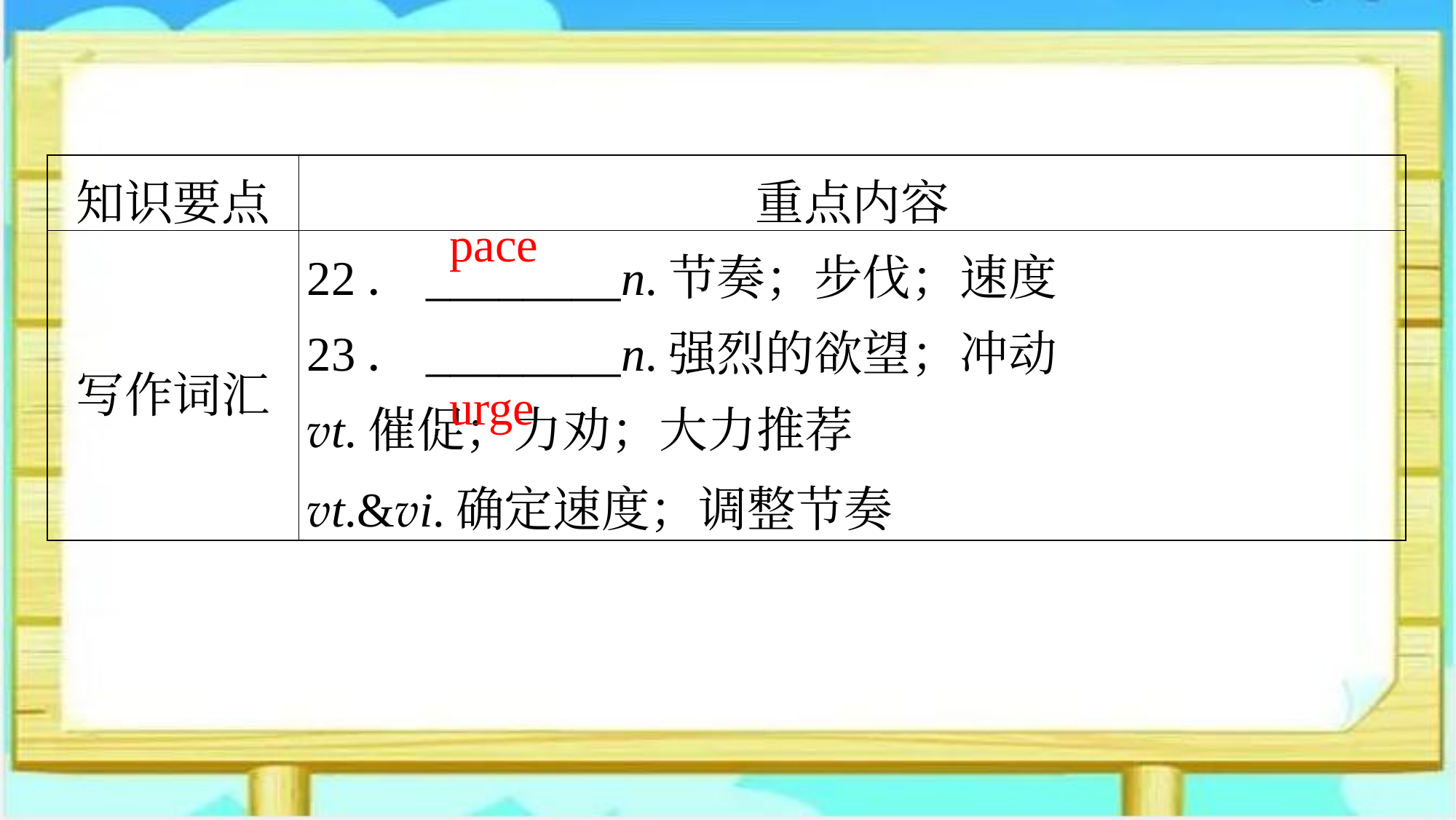

| 知识要点 | 重点内容 |
| --- | --- |
| 写作词汇 | 22．\_\_\_\_\_\_\_\_n.节奏；步伐；速度 23．\_\_\_\_\_\_\_\_n.强烈的欲望；冲动 vt.催促；力劝；大力推荐 vt.&vi.确定速度；调整节奏 |
pace
urge